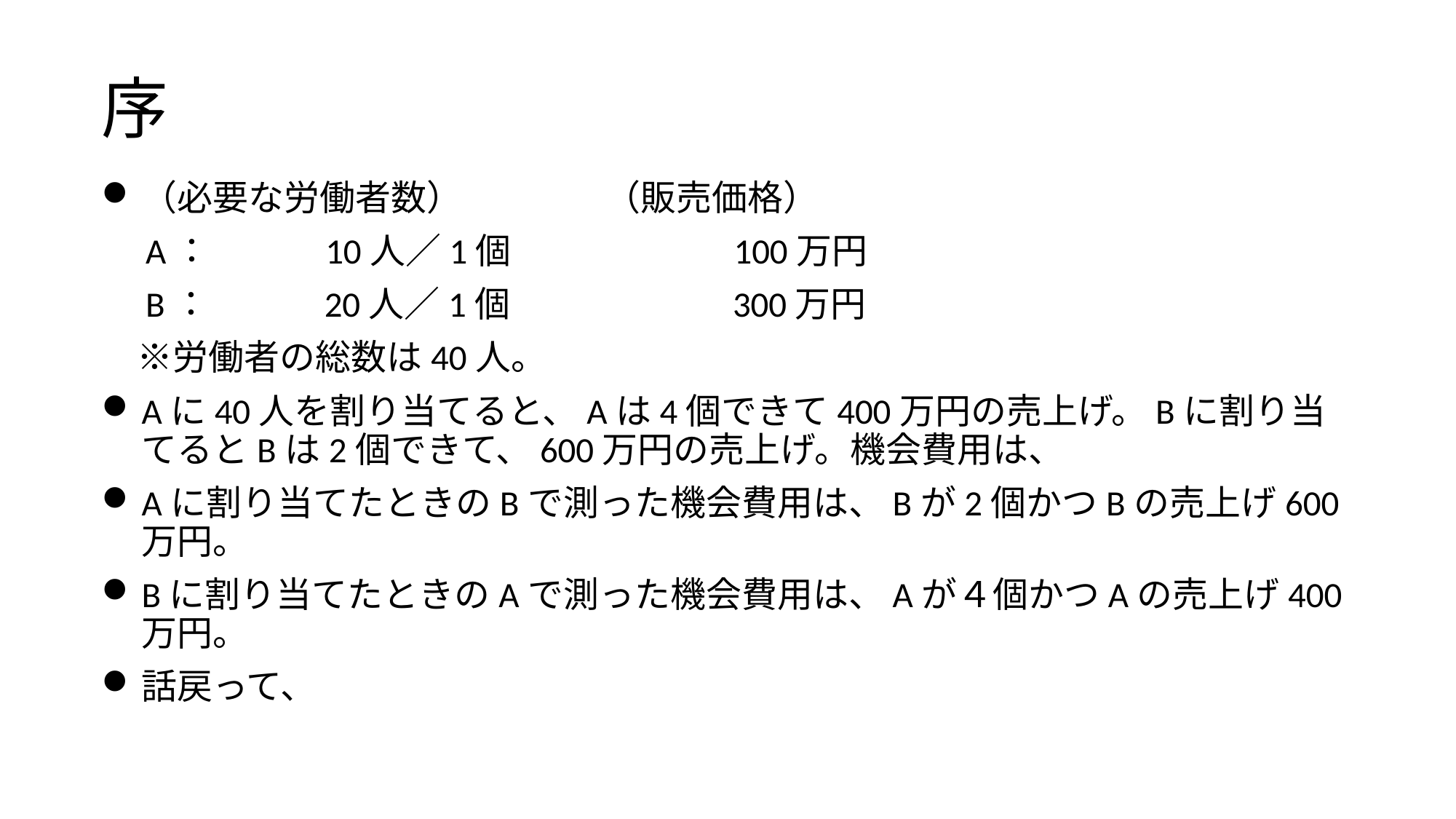

# 序
（必要な労働者数）　　　　（販売価格）
　A：　　　10人／1個　　　　　　100万円
　B：　　　20人／1個　　　　　　300万円
　※労働者の総数は40人。
Aに40人を割り当てると、Aは4個できて400万円の売上げ。Bに割り当てるとBは2個できて、600万円の売上げ。機会費用は、
Aに割り当てたときのBで測った機会費用は、Bが2個かつBの売上げ600万円。
Bに割り当てたときのAで測った機会費用は、Aが４個かつAの売上げ400万円。
話戻って、